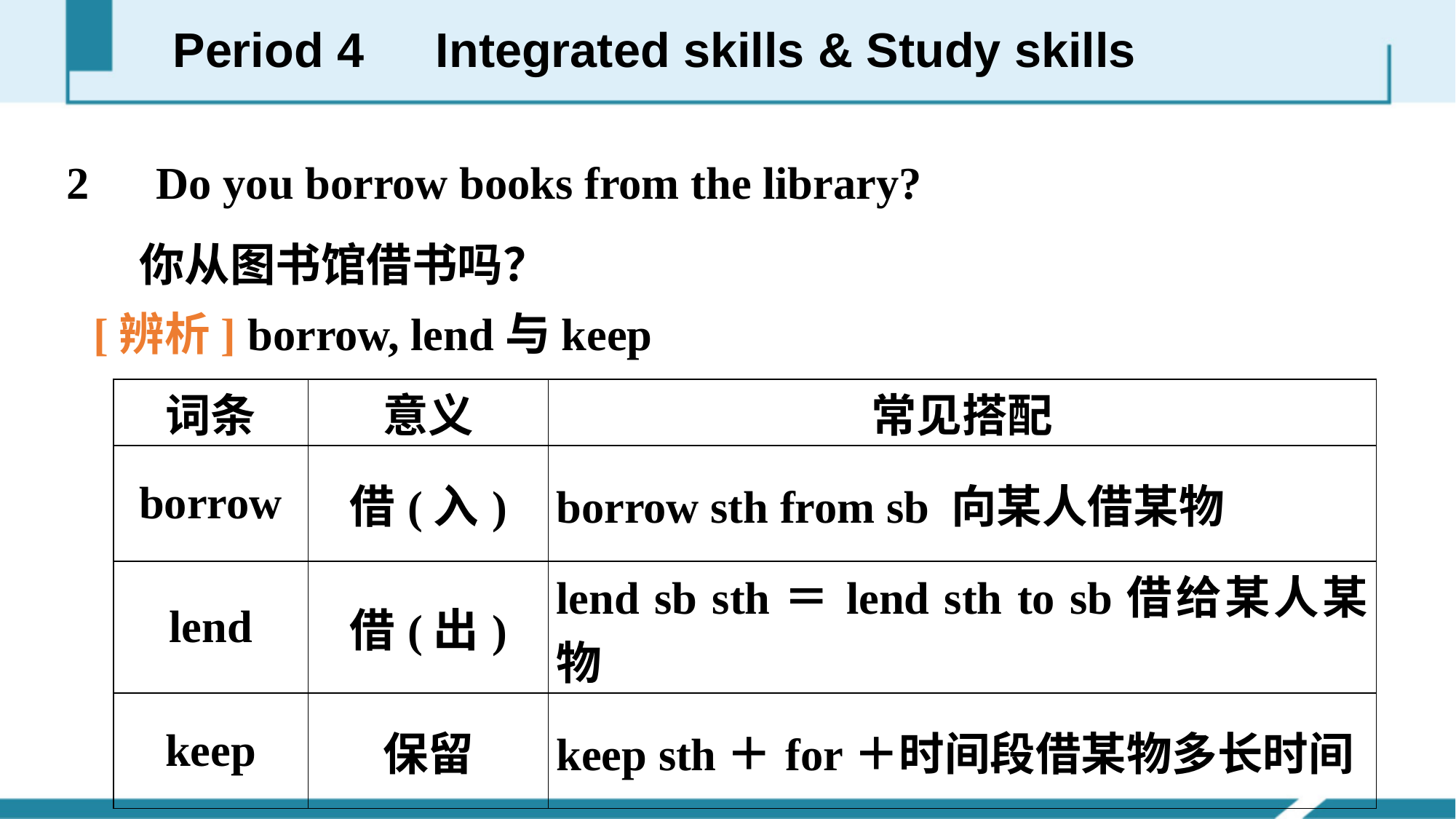

Period 4　Integrated skills & Study skills
2　Do you borrow books from the library?
      你从图书馆借书吗？
[辨析] borrow, lend与keep
| 词条 | 意义 | 常见搭配 |
| --- | --- | --- |
| borrow | 借(入) | borrow sth from sb 向某人借某物 |
| lend | 借(出) | lend sb sth＝lend sth to sb借给某人某物 |
| keep | 保留 | keep sth＋for＋时间段借某物多长时间 |